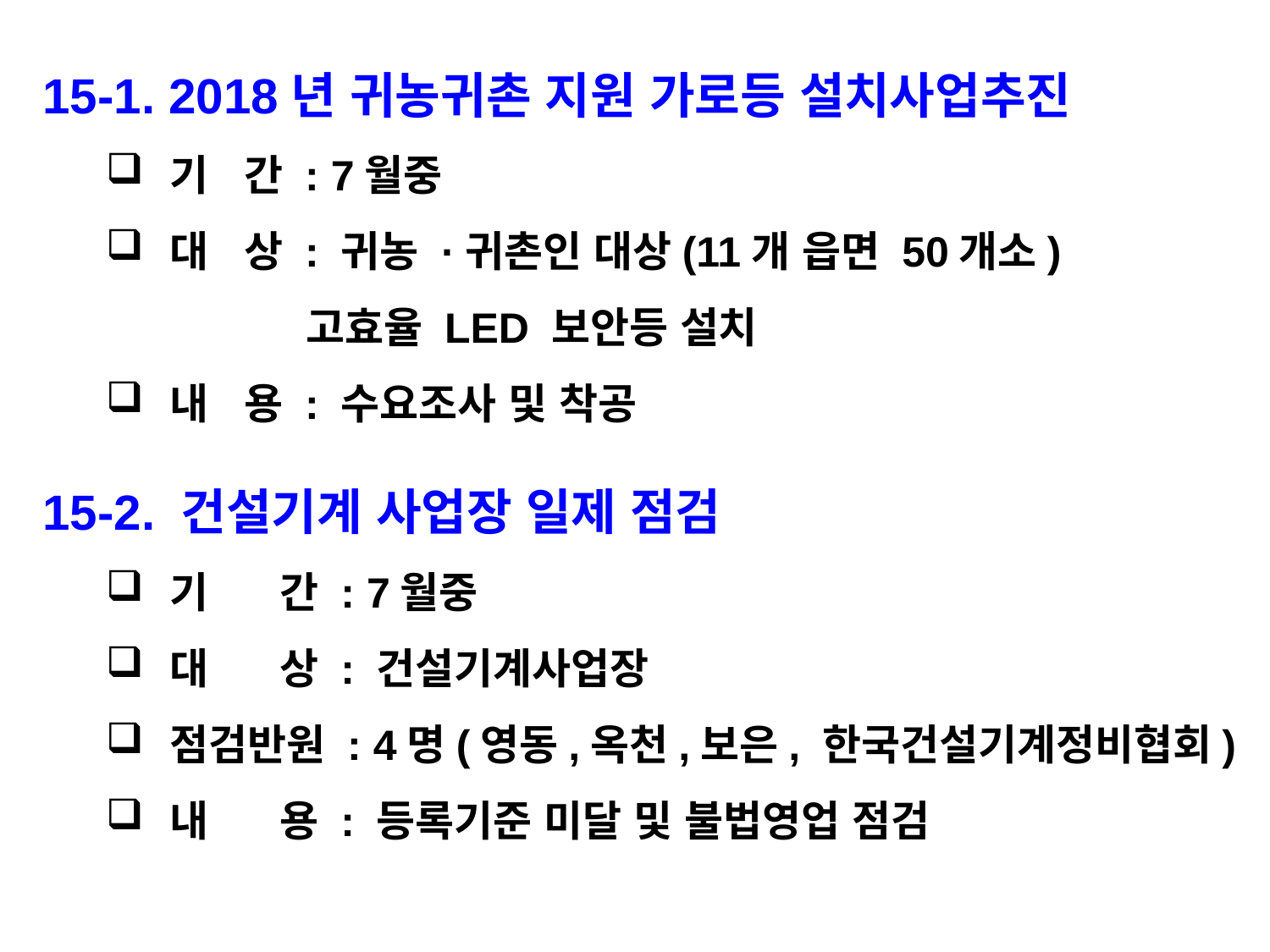

15-1. 2018년 귀농귀촌 지원 가로등 설치사업추진
기   간 : 7월중
대   상 : 귀농 ·귀촌인 대상(11개 읍면 50개소)
                고효율 LED 보안등 설치
내   용 : 수요조사 및 착공

15-2. 건설기계 사업장 일제 점검
기      간 : 7월중
대      상 : 건설기계사업장
점검반원 : 4명(영동,옥천,보은, 한국건설기계정비협회)
내      용 : 등록기준 미달 및 불법영업 점검